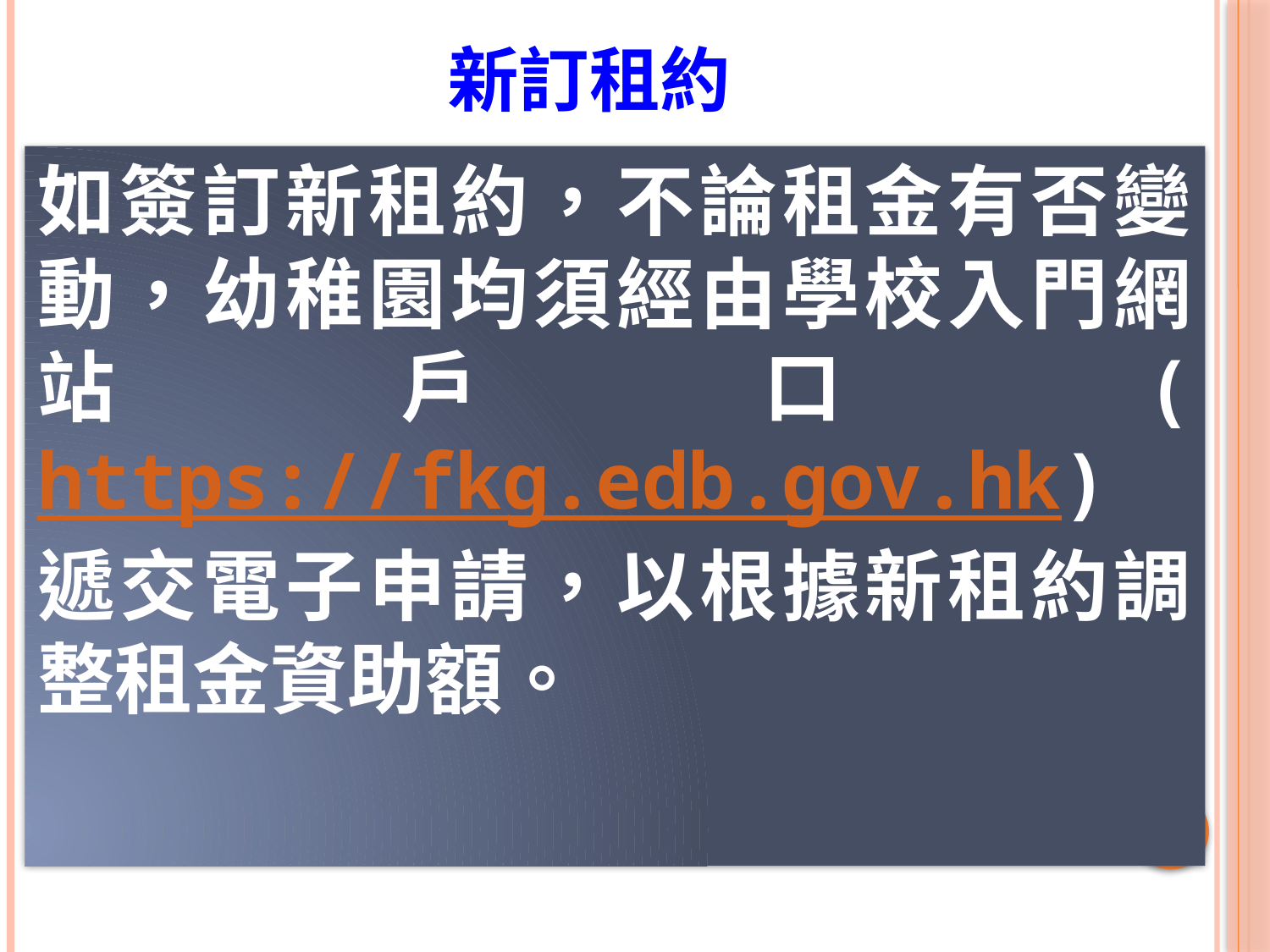

# 新訂租約
如簽訂新租約，不論租金有否變動，幼稚園均須經由學校入門網站戶口(https://fkg.edb.gov.hk)遞交電子申請，以根據新租約調整租金資助額。